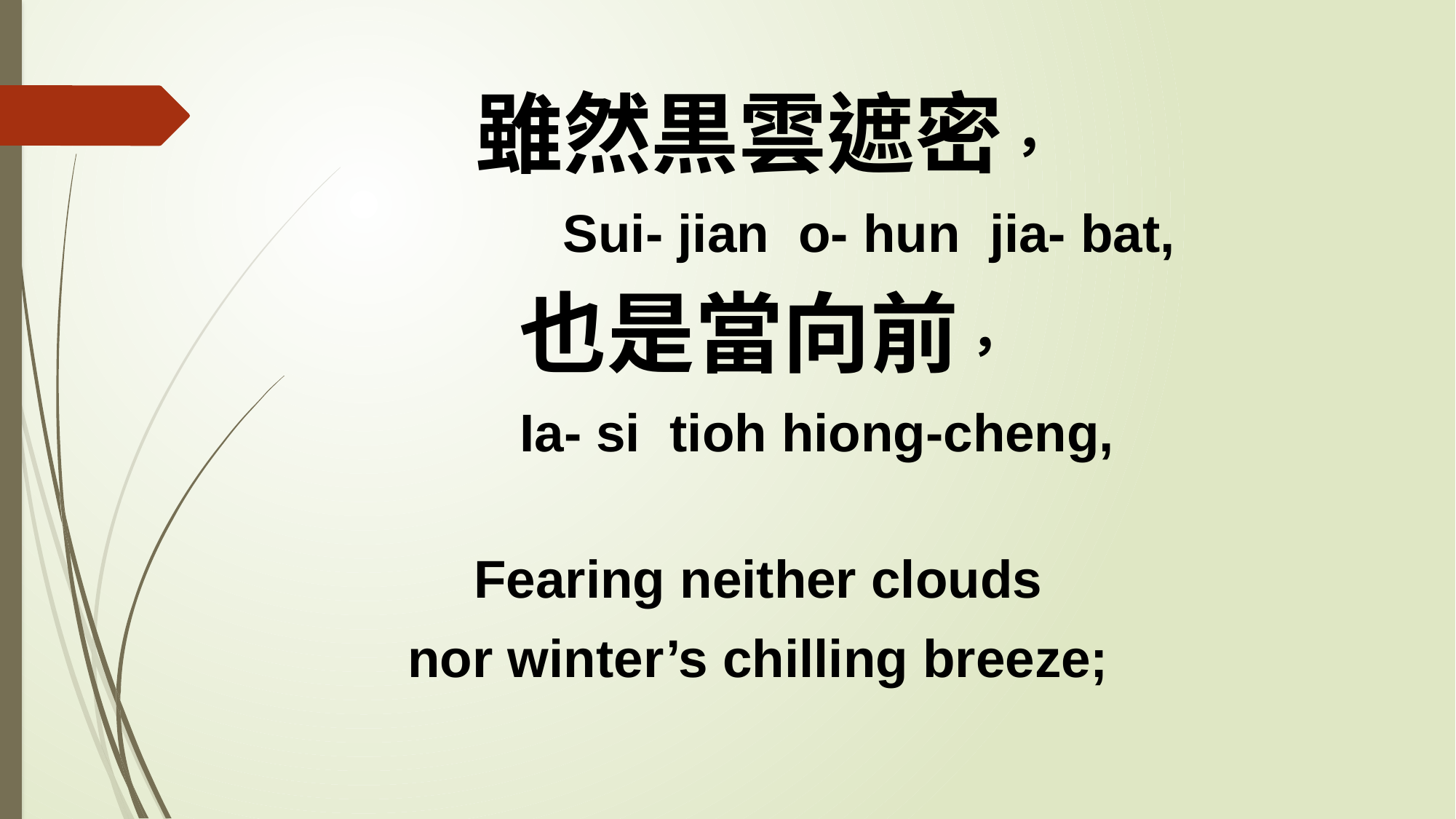

雖然黒雲遮密，
                        Sui- jian  o- hun  jia- bat,
也是當向前，
       Ia- si  tioh hiong-cheng,

Fearing neither clouds
nor winter’s chilling breeze;